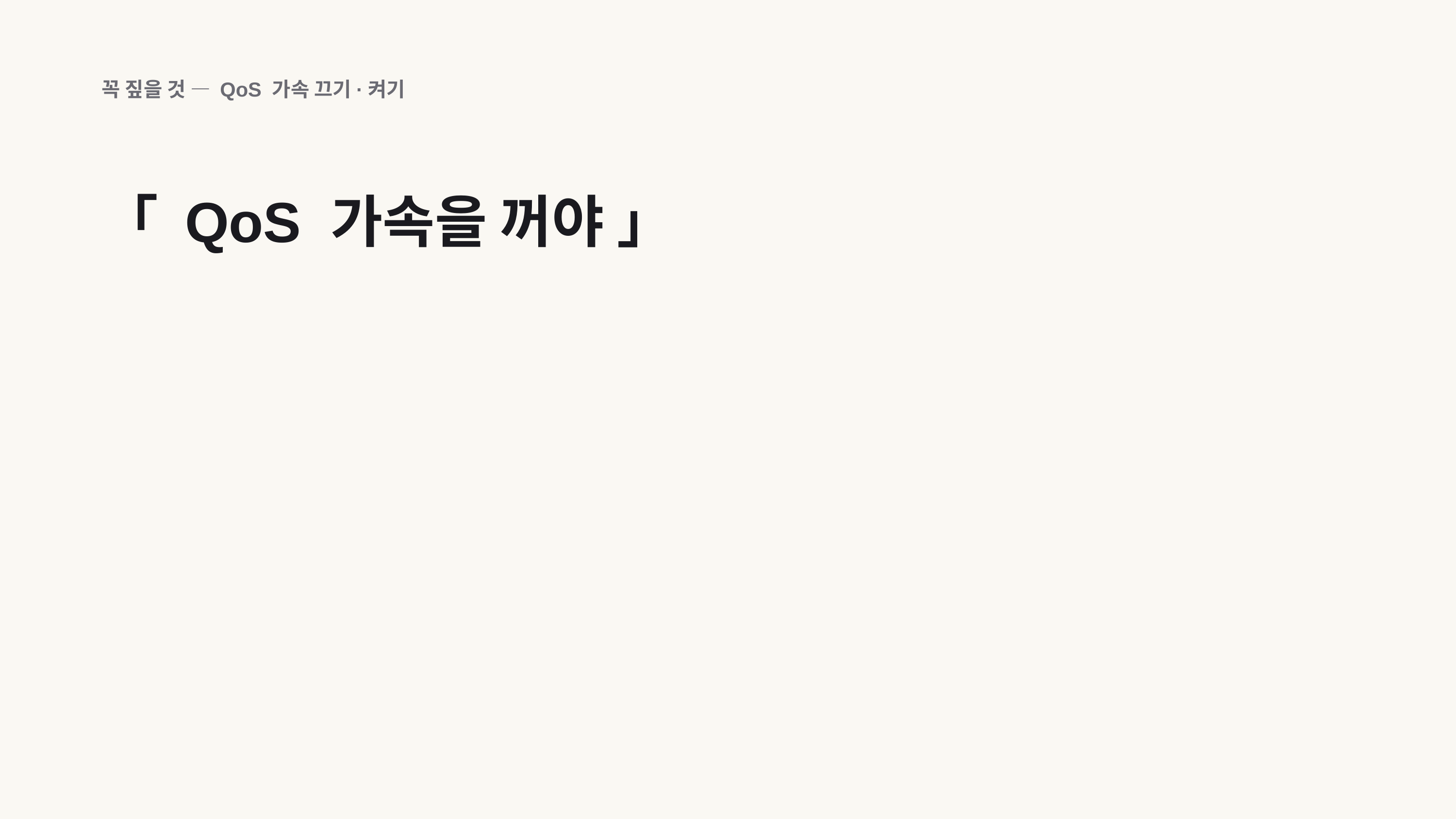

꼭 짚을 것 — QoS 가속 끄기·켜기
「 QoS 가속을 꺼야 」